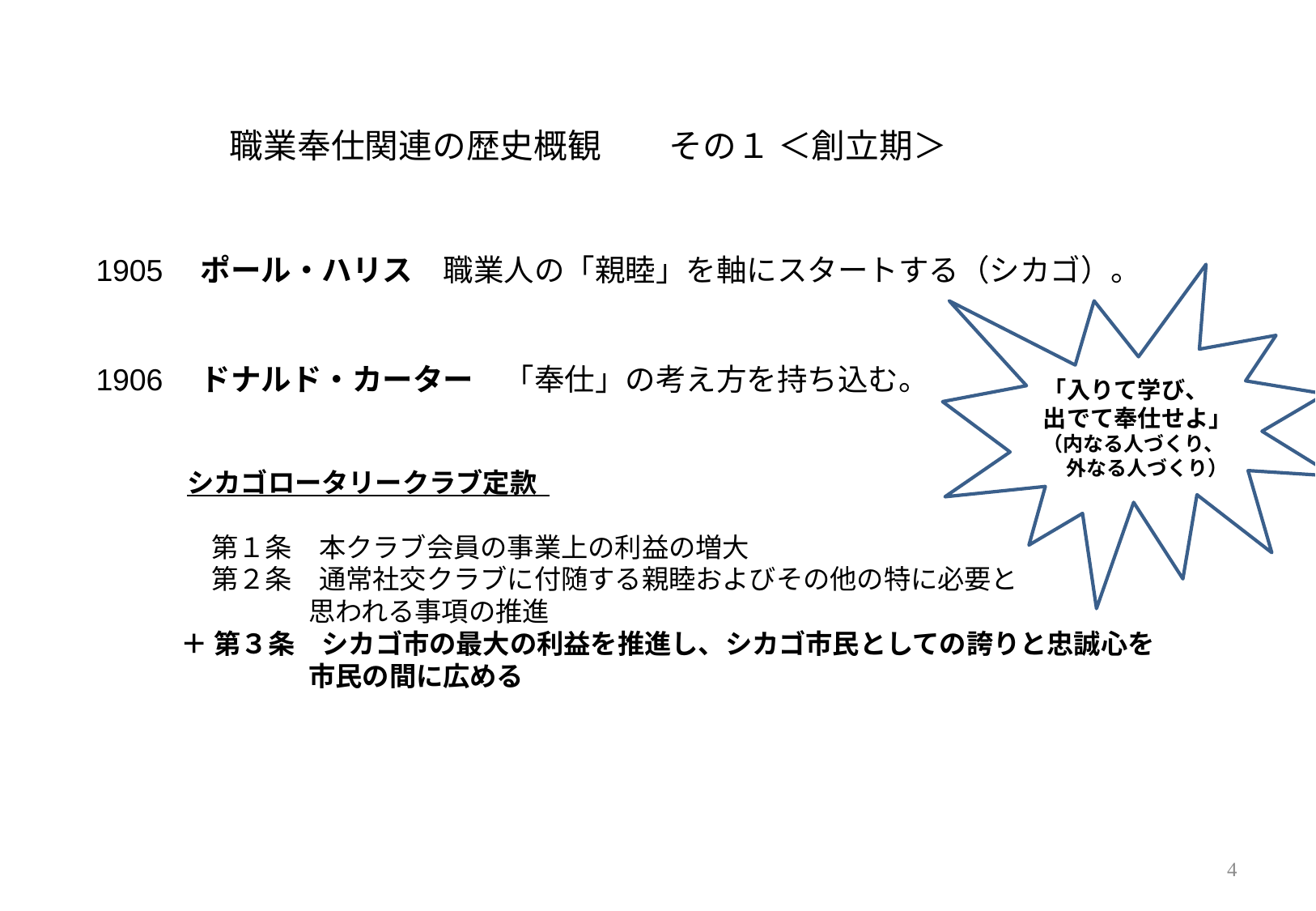

# 職業奉仕関連の歴史概観　　その１ ＜創立期＞
1905　ポール・ハリス　職業人の「親睦」を軸にスタートする（シカゴ）。

1906　ドナルド・カーター　「奉仕」の考え方を持ち込む。

              シカゴロータリークラブ定款

                  第１条　本クラブ会員の事業上の利益の増大
                  第２条　通常社交クラブに付随する親睦およびその他の特に必要と
                                  思われる事項の推進
             ＋ 第３条　シカゴ市の最大の利益を推進し、シカゴ市民としての誇りと忠誠心を
                                  市民の間に広める

「入りて学び、
出でて奉仕せよ」
（内なる人づくり、
    外なる人づくり）
4